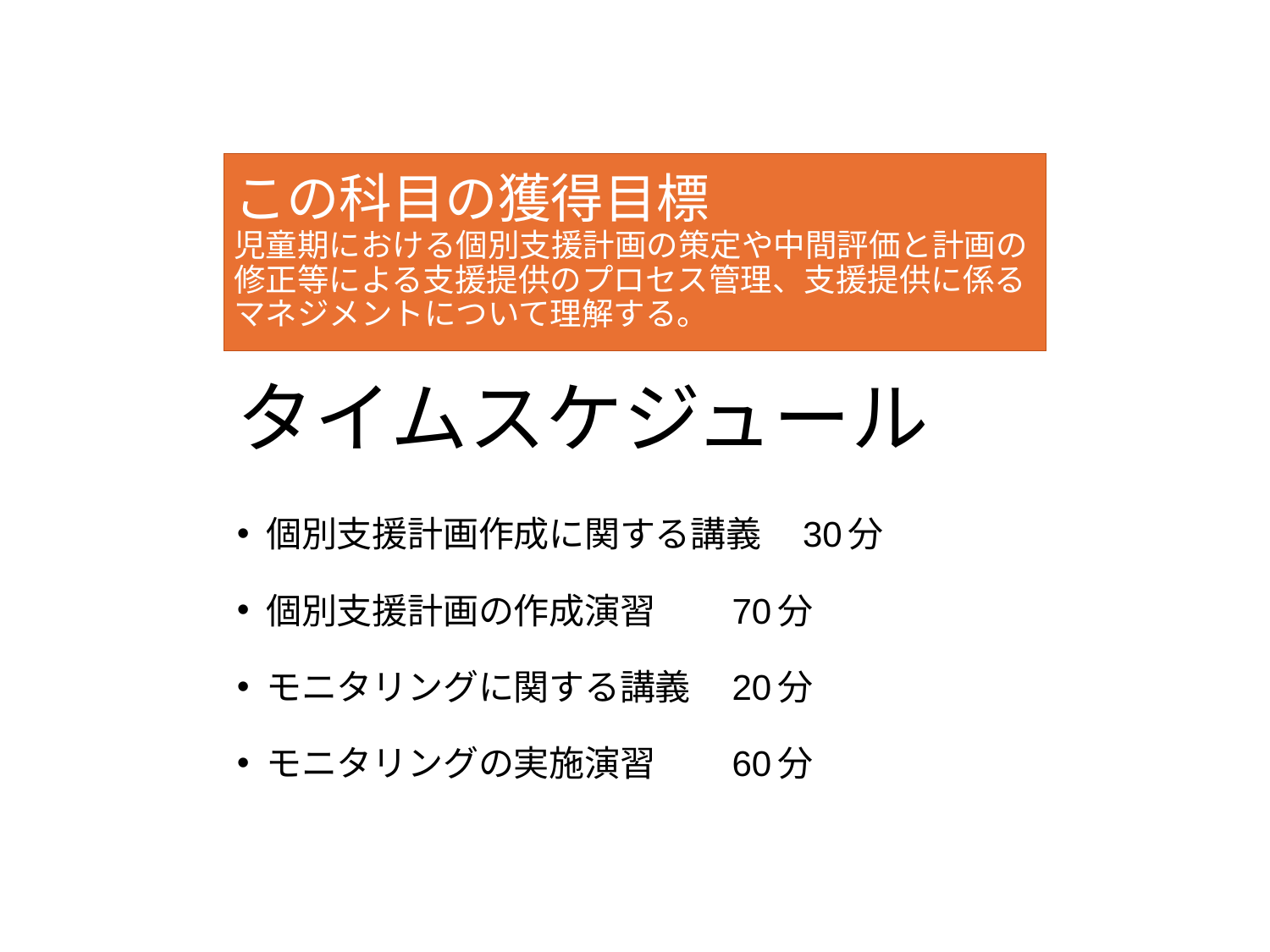

この科目の獲得目標
児童期における個別支援計画の策定や中間評価と計画の修正等による支援提供のプロセス管理、支援提供に係るマネジメントについて理解する。
# タイムスケジュール
個別支援計画作成に関する講義　30分
個別支援計画の作成演習　　70分
モニタリングに関する講義　20分
モニタリングの実施演習　　60分